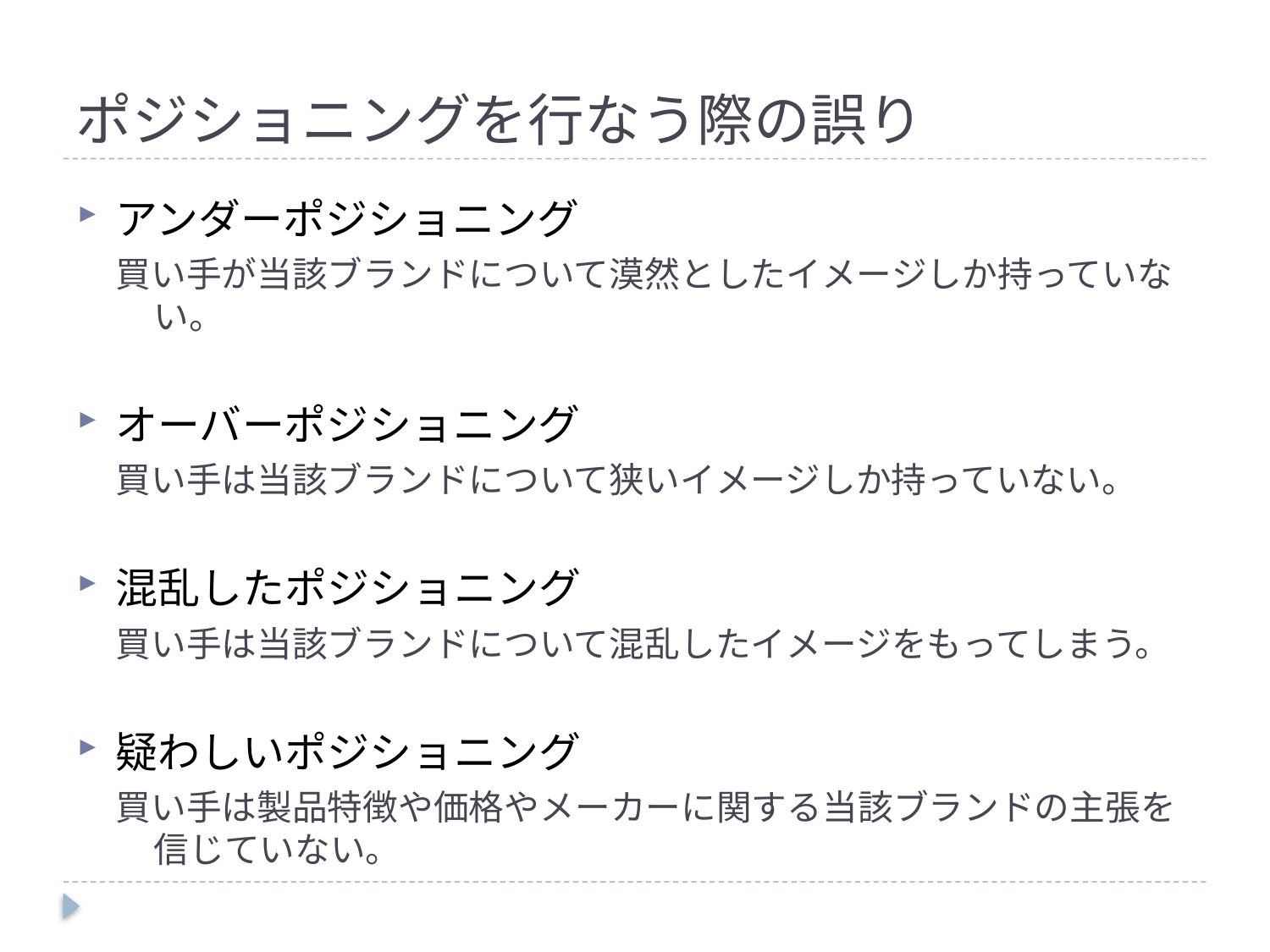

# ポジショニングを行なう際の誤り
アンダーポジショニング
買い手が当該ブランドについて漠然としたイメージしか持っていない。

オーバーポジショニング
買い手は当該ブランドについて狭いイメージしか持っていない。

混乱したポジショニング
買い手は当該ブランドについて混乱したイメージをもってしまう。

疑わしいポジショニング
買い手は製品特徴や価格やメーカーに関する当該ブランドの主張を信じていない。